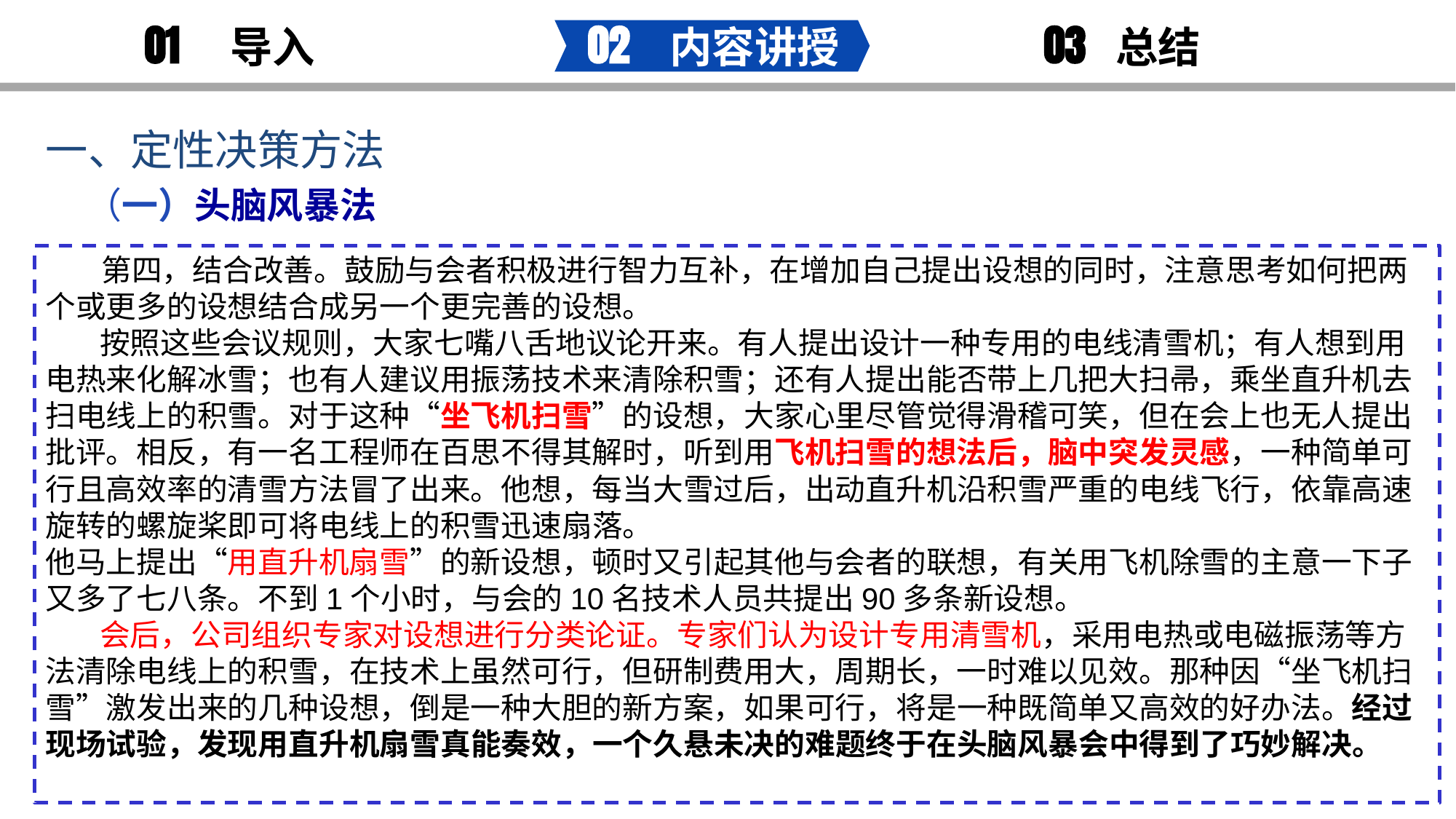

02   内容讲授
03  总结
01    导入

一、定性决策方法
项 目 成 果 展 示
（一）头脑风暴法

        第四，结合改善。鼓励与会者积极进行智力互补，在增加自己提出设想的同时，注意思考如何把两个或更多的设想结合成另一个更完善的设想。
       按照这些会议规则，大家七嘴八舌地议论开来。有人提出设计一种专用的电线清雪机；有人想到用电热来化解冰雪；也有人建议用振荡技术来清除积雪；还有人提出能否带上几把大扫帚，乘坐直升机去扫电线上的积雪。对于这种“坐飞机扫雪”的设想，大家心里尽管觉得滑稽可笑，但在会上也无人提出批评。相反，有一名工程师在百思不得其解时，听到用飞机扫雪的想法后，脑中突发灵感，一种简单可行且高效率的清雪方法冒了出来。他想，每当大雪过后，出动直升机沿积雪严重的电线飞行，依靠高速旋转的螺旋桨即可将电线上的积雪迅速扇落。
他马上提出“用直升机扇雪”的新设想，顿时又引起其他与会者的联想，有关用飞机除雪的主意一下子又多了七八条。不到1个小时，与会的10名技术人员共提出90多条新设想。
       会后，公司组织专家对设想进行分类论证。专家们认为设计专用清雪机，采用电热或电磁振荡等方法清除电线上的积雪，在技术上虽然可行，但研制费用大，周期长，一时难以见效。那种因“坐飞机扫雪”激发出来的几种设想，倒是一种大胆的新方案，如果可行，将是一种既简单又高效的好办法。经过现场试验，发现用直升机扇雪真能奏效，一个久悬未决的难题终于在头脑风暴会中得到了巧妙解决。